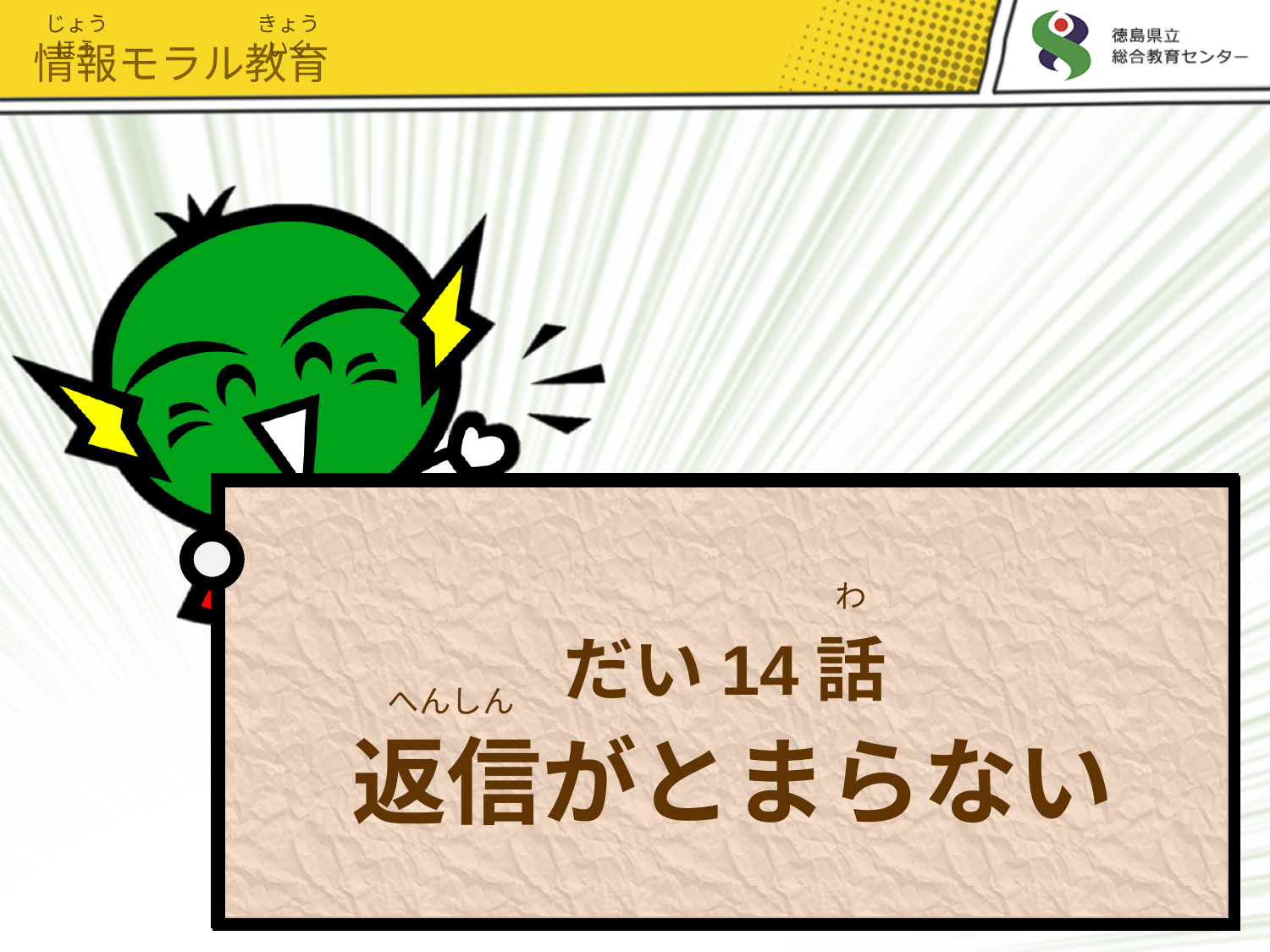

じょうほう
きょういく
情報モラル教育
# だい14話 返信がとまらない
わ
へんしん